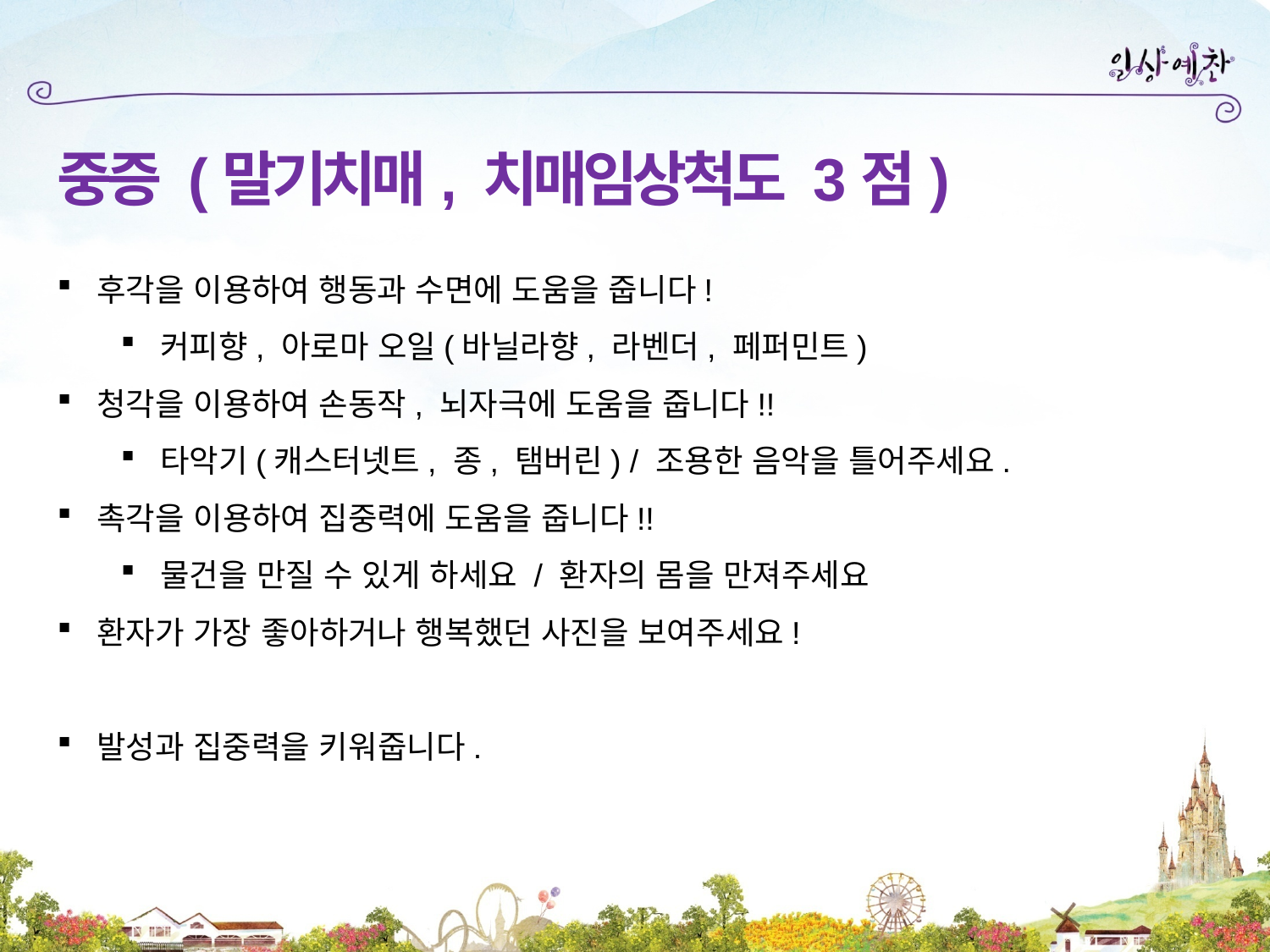

중증 (말기치매, 치매임상척도 3점)

후각을 이용하여 행동과 수면에 도움을 줍니다!
커피향, 아로마 오일(바닐라향, 라벤더, 페퍼민트)
청각을 이용하여 손동작, 뇌자극에 도움을 줍니다!!
타악기(캐스터넷트, 종, 탬버린) / 조용한 음악을 틀어주세요.
촉각을 이용하여 집중력에 도움을 줍니다!!
물건을 만질 수 있게 하세요 / 환자의 몸을 만져주세요
환자가 가장 좋아하거나 행복했던 사진을 보여주세요!

발성과 집중력을 키워줍니다.